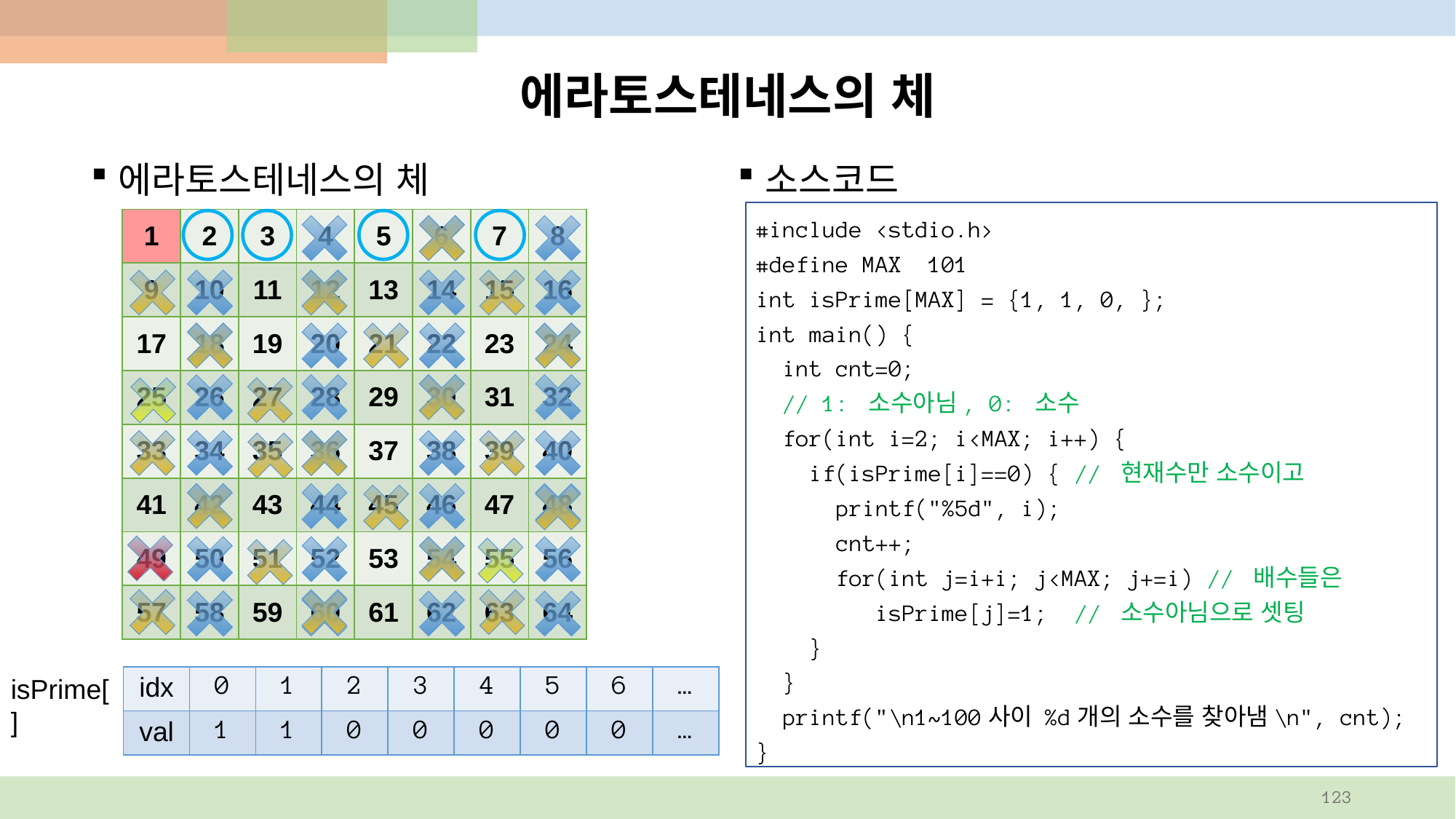

# 에라토스테네스의 체
소스코드
에라토스테네스의 체
#include <stdio.h>
#define MAX  101
int isPrime[MAX] = {1, 1, 0, };
int main() {
  int cnt=0;
  // 1: 소수아님, 0: 소수
  for(int i=2; i<MAX; i++) {
    if(isPrime[i]==0) { // 현재수만 소수이고
      printf("%5d", i);
      cnt++;
      for(int j=i+i; j<MAX; j+=i) // 배수들은
         isPrime[j]=1;  // 소수아님으로 셋팅
    }
  }
  printf("\n1~100사이 %d개의 소수를 찾아냄\n", cnt);
}

| 1 | 2 | 3 | 4 | 5 | 6 | 7 | 8 |
| --- | --- | --- | --- | --- | --- | --- | --- |
| 9 | 10 | 11 | 12 | 13 | 14 | 15 | 16 |
| 17 | 18 | 19 | 20 | 21 | 22 | 23 | 24 |
| 25 | 26 | 27 | 28 | 29 | 30 | 31 | 32 |
| 33 | 34 | 35 | 36 | 37 | 38 | 39 | 40 |
| 41 | 42 | 43 | 44 | 45 | 46 | 47 | 48 |
| 49 | 50 | 51 | 52 | 53 | 54 | 55 | 56 |
| 57 | 58 | 59 | 60 | 61 | 62 | 63 | 64 |

isPrime[]
| idx | 0 | 1 | 2 | 3 | 4 | 5 | 6 | … |
| --- | --- | --- | --- | --- | --- | --- | --- | --- |
| val | 1 | 1 | 0 | 0 | 0 | 0 | 0 | … |
123